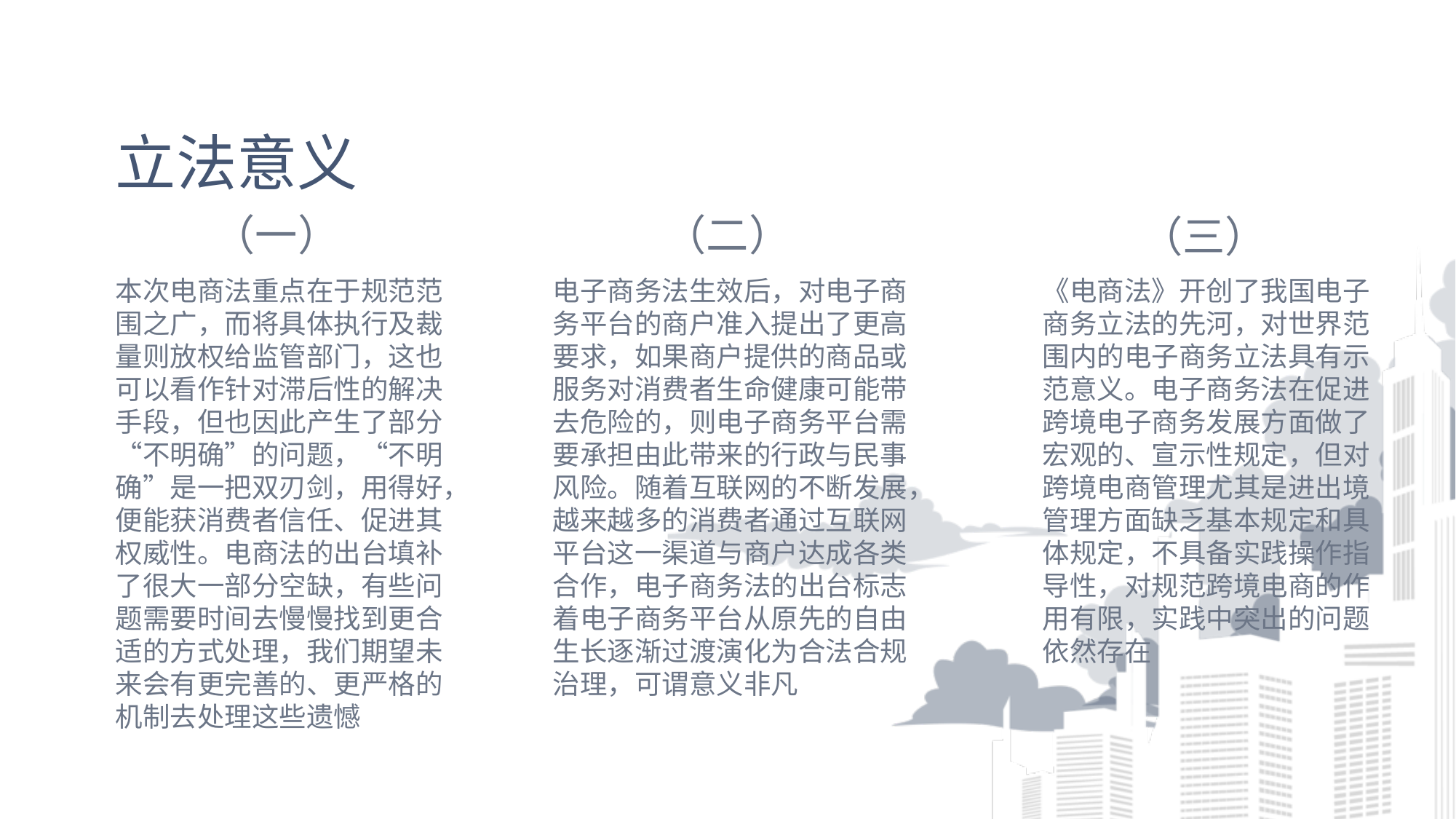

# 立法意义
（一）
（二）
（三）
本次电商法重点在于规范范围之广，而将具体执行及裁量则放权给监管部门，这也可以看作针对滞后性的解决手段，但也因此产生了部分“不明确”的问题，“不明确”是一把双刃剑，用得好，便能获消费者信任、促进其权威性。电商法的出台填补了很大一部分空缺，有些问题需要时间去慢慢找到更合适的方式处理，我们期望未来会有更完善的、更严格的机制去处理这些遗憾
电子商务法生效后，对电子商务平台的商户准入提出了更高要求，如果商户提供的商品或服务对消费者生命健康可能带去危险的，则电子商务平台需要承担由此带来的行政与民事风险。随着互联网的不断发展，越来越多的消费者通过互联网平台这一渠道与商户达成各类合作，电子商务法的出台标志着电子商务平台从原先的自由生长逐渐过渡演化为合法合规治理，可谓意义非凡
《电商法》开创了我国电子商务立法的先河，对世界范围内的电子商务立法具有示范意义。电子商务法在促进跨境电子商务发展方面做了宏观的、宣示性规定，但对跨境电商管理尤其是进出境管理方面缺乏基本规定和具体规定，不具备实践操作指导性，对规范跨境电商的作用有限，实践中突出的问题依然存在